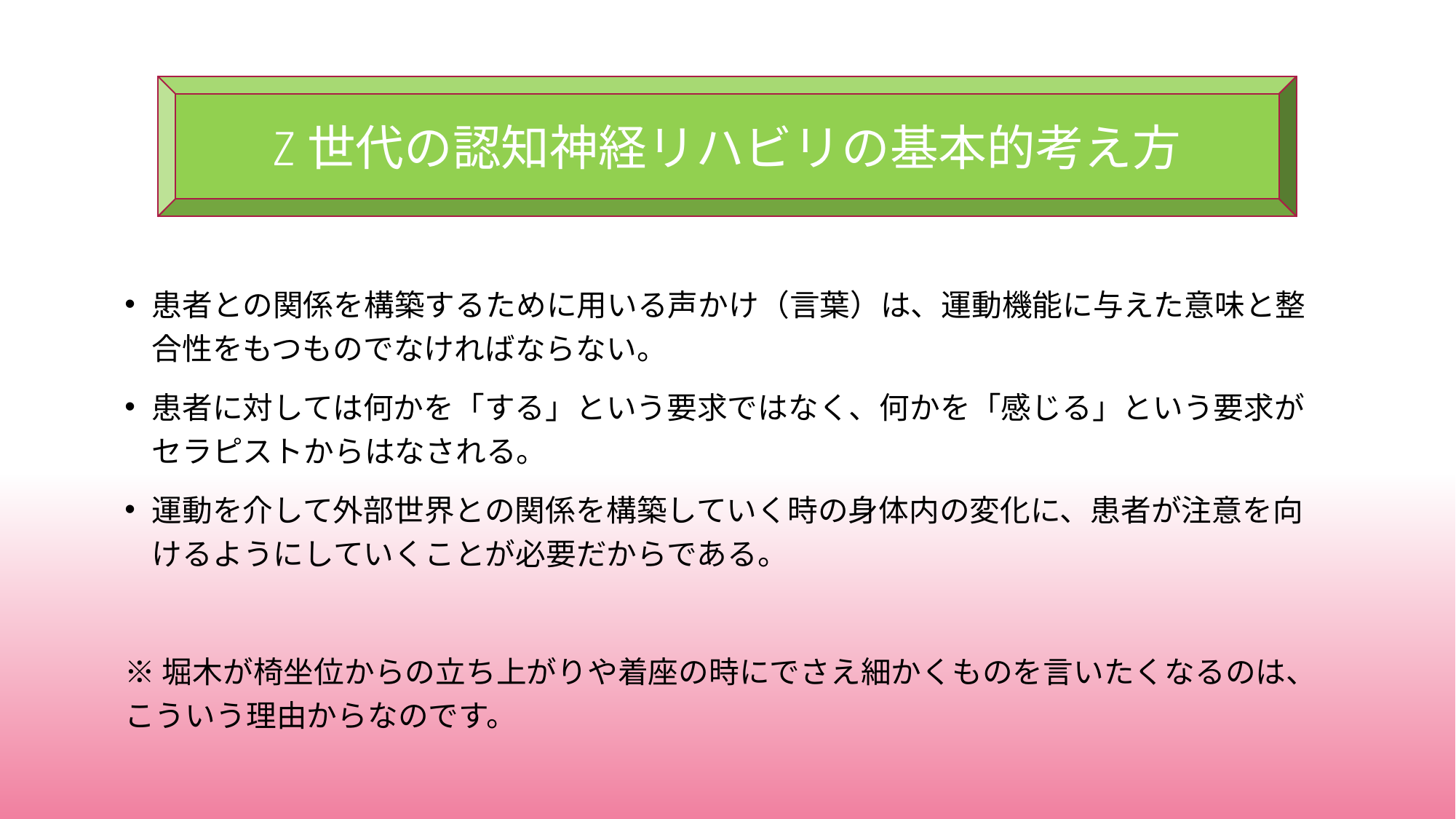

Z世代の認知神経リハビリの基本的考え方
患者との関係を構築するために用いる声かけ（言葉）は、運動機能に与えた意味と整合性をもつものでなければならない。
患者に対しては何かを「する」という要求ではなく、何かを「感じる」という要求がセラピストからはなされる。
運動を介して外部世界との関係を構築していく時の身体内の変化に、患者が注意を向けるようにしていくことが必要だからである。

※堀木が椅坐位からの立ち上がりや着座の時にでさえ細かくものを言いたくなるのは、こういう理由からなのです。